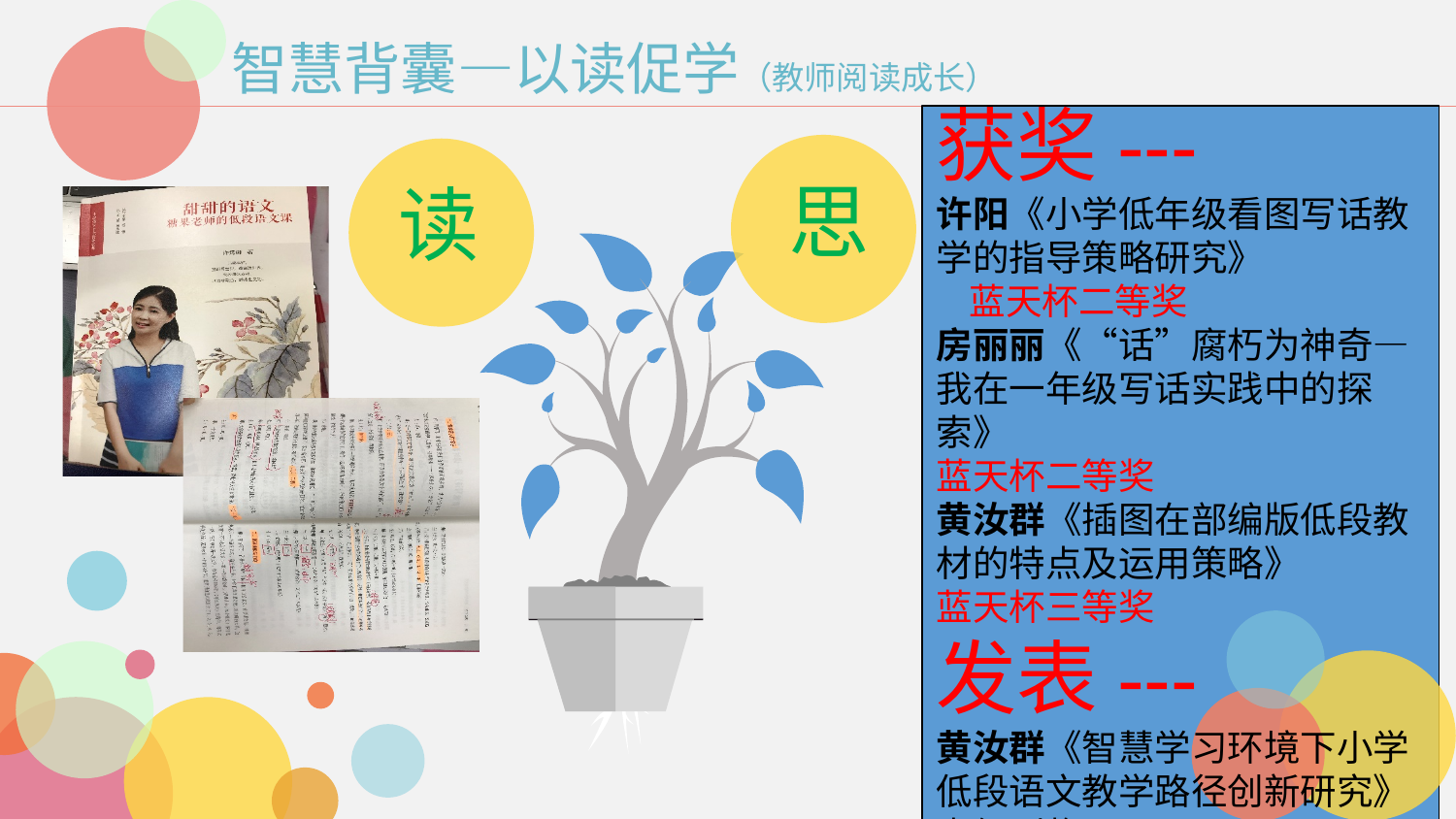

智慧背囊—以读促学（教师阅读成长）

获奖---
许阳《小学低年级看图写话教学的指导策略研究》                         蓝天杯二等奖
房丽丽《“话”腐朽为神奇—我在一年级写话实践中的探索》
蓝天杯二等奖
黄汝群《插图在部编版低段教材的特点及运用策略》
蓝天杯三等奖
发表---
黄汝群《智慧学习环境下小学低段语文教学路径创新研究》   省级刊物

思
读